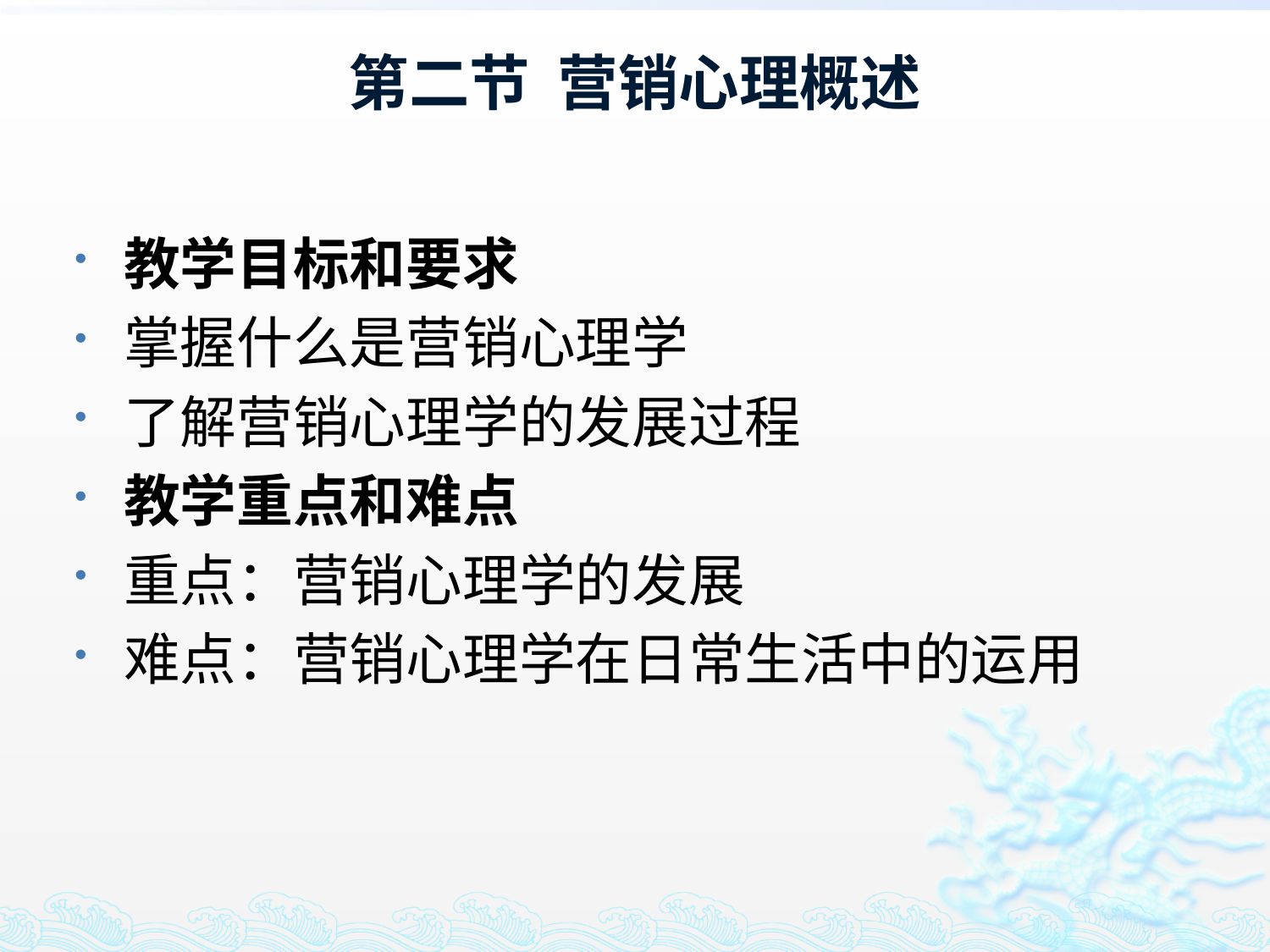

# 第二节  营销心理概述
教学目标和要求
掌握什么是营销心理学
了解营销心理学的发展过程
教学重点和难点
重点：营销心理学的发展
难点：营销心理学在日常生活中的运用